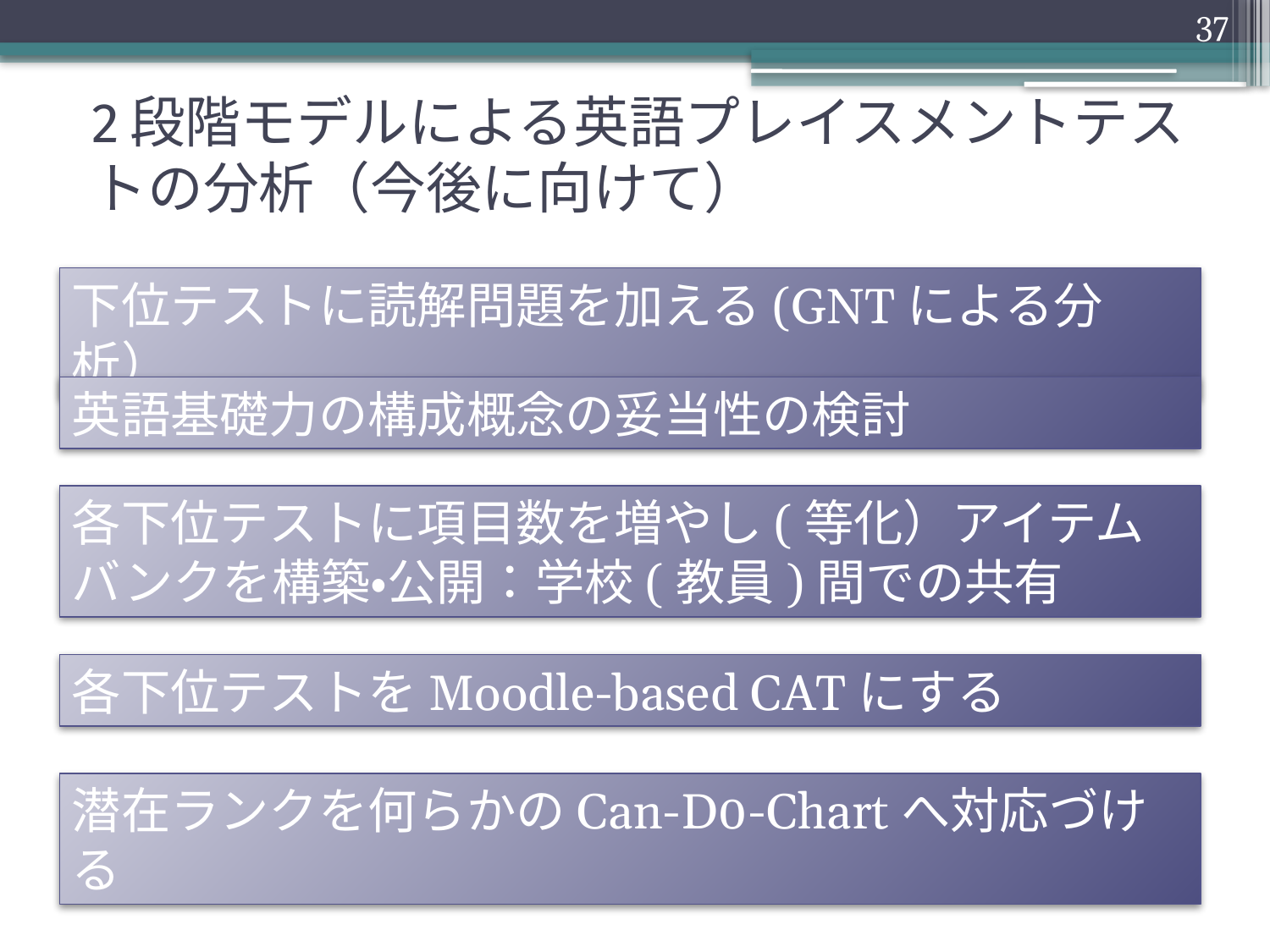

37
# 2段階モデルによる英語プレイスメントテストの分析（今後に向けて）
下位テストに読解問題を加える(GNTによる分析）
英語基礎力の構成概念の妥当性の検討
各下位テストに項目数を増やし(等化）アイテムバンクを構築・公開：学校(教員)間での共有
各下位テストをMoodle-based CATにする
潜在ランクを何らかのCan-D0-Chartへ対応づける